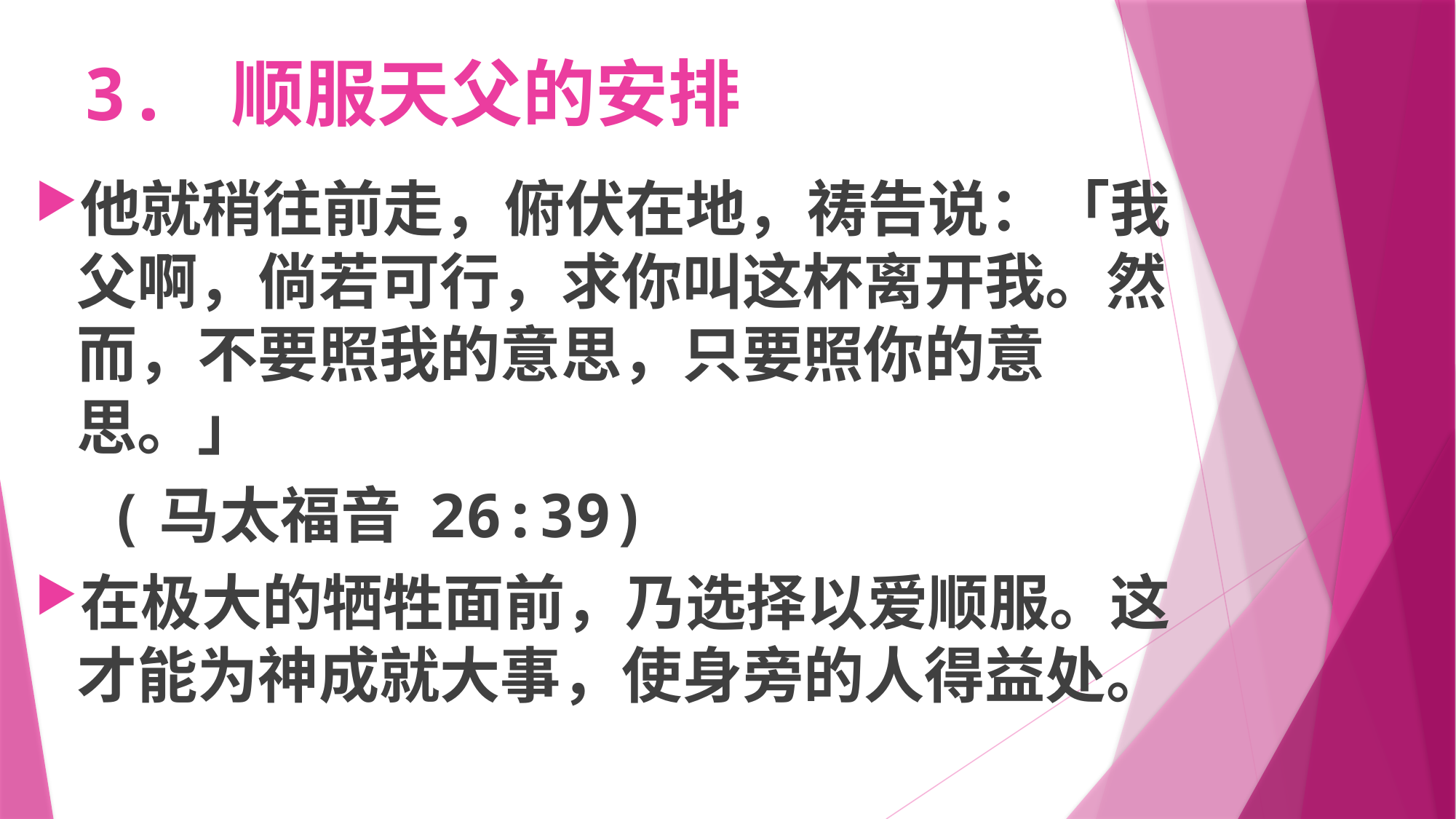

# 3. 顺服天父的安排
他就稍往前走，俯伏在地，祷告说：「我父啊，倘若可行，求你叫这杯离开我。然而，不要照我的意思，只要照你的意思。」
  (马太福音 26:39)
在极大的牺牲面前，乃选择以爱顺服。这才能为神成就大事，使身旁的人得益处。